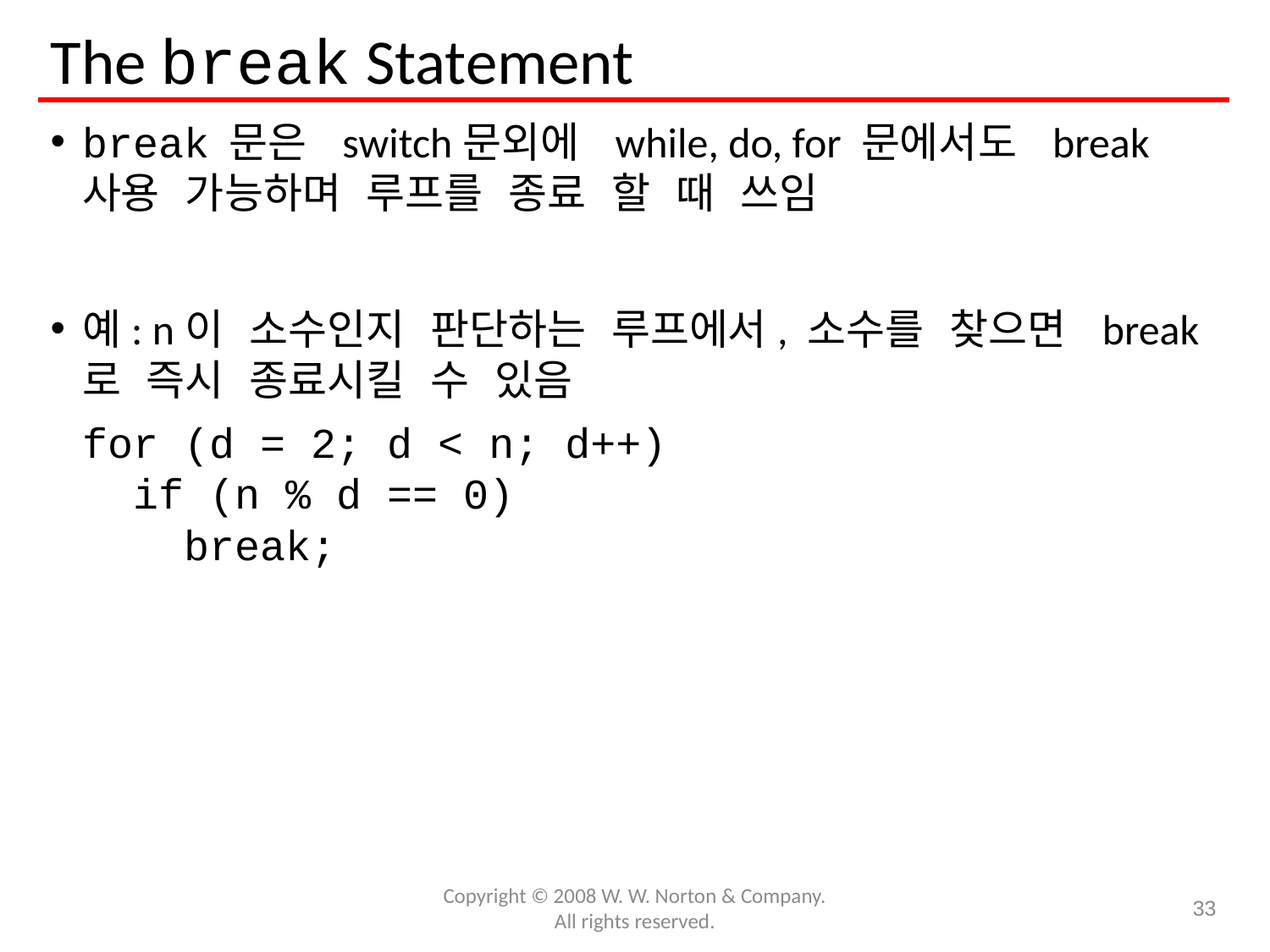

# The break Statement
break 문은 switch문외에 while, do, for 문에서도 break 사용 가능하며 루프를 종료 할 때 쓰임

예: n이 소수인지 판단하는 루프에서, 소수를 찾으면 break로 즉시 종료시킬 수 있음
	for (d = 2; d < n; d++)
	  if (n % d == 0)
	    break;
Copyright © 2008 W. W. Norton & Company.
All rights reserved.
33